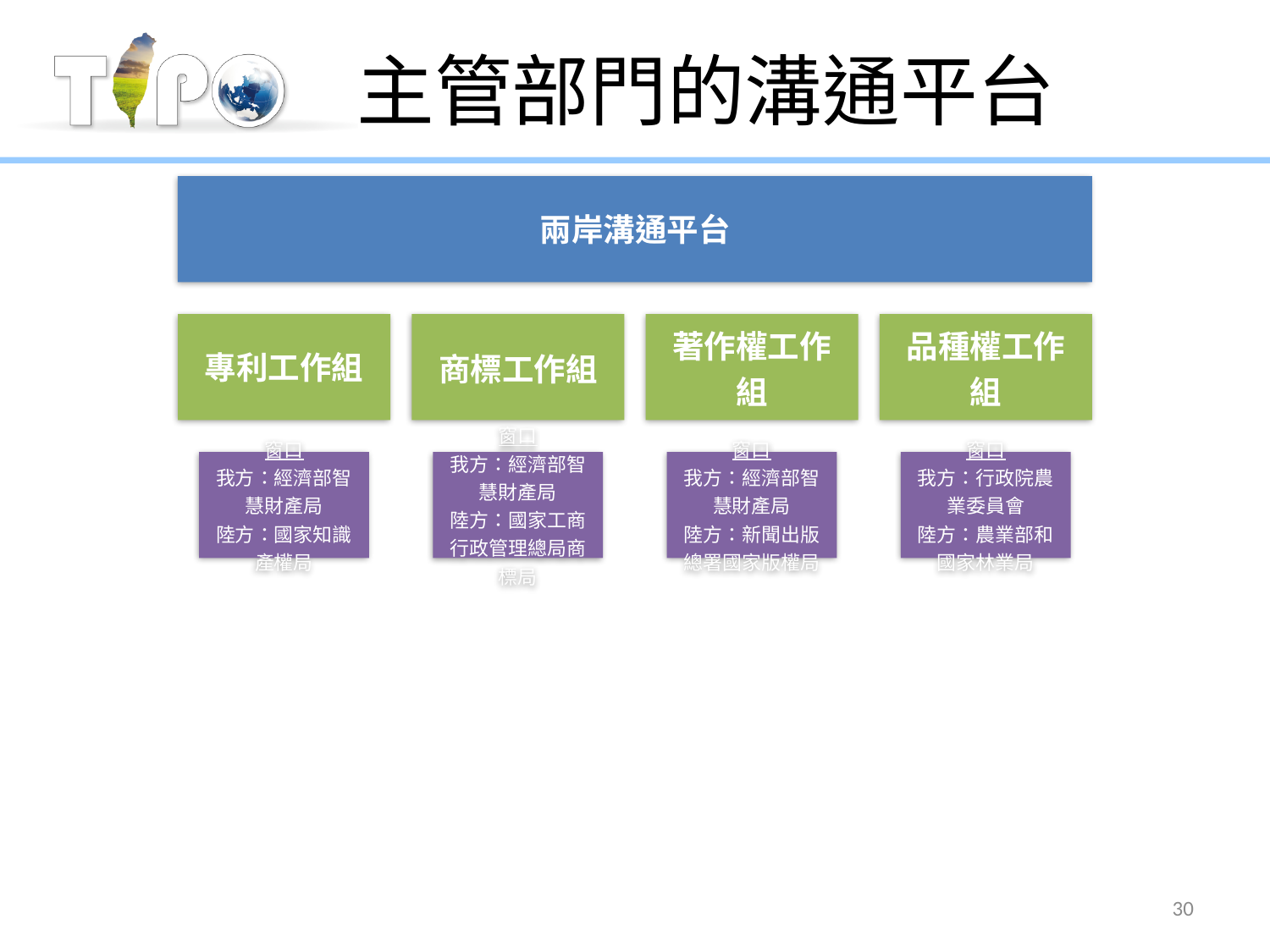

# 主管部門的溝通平台
兩岸溝通平台
專利工作組
窗口
我方：經濟部智慧財產局
陸方：國家知識產權局
商標工作組
窗口
我方：經濟部智慧財產局
陸方：國家工商行政管理總局商標局
著作權工作組
窗口
我方：經濟部智慧財產局
陸方：新聞出版總署國家版權局
品種權工作組
窗口
我方：行政院農業委員會
陸方：農業部和國家林業局
30